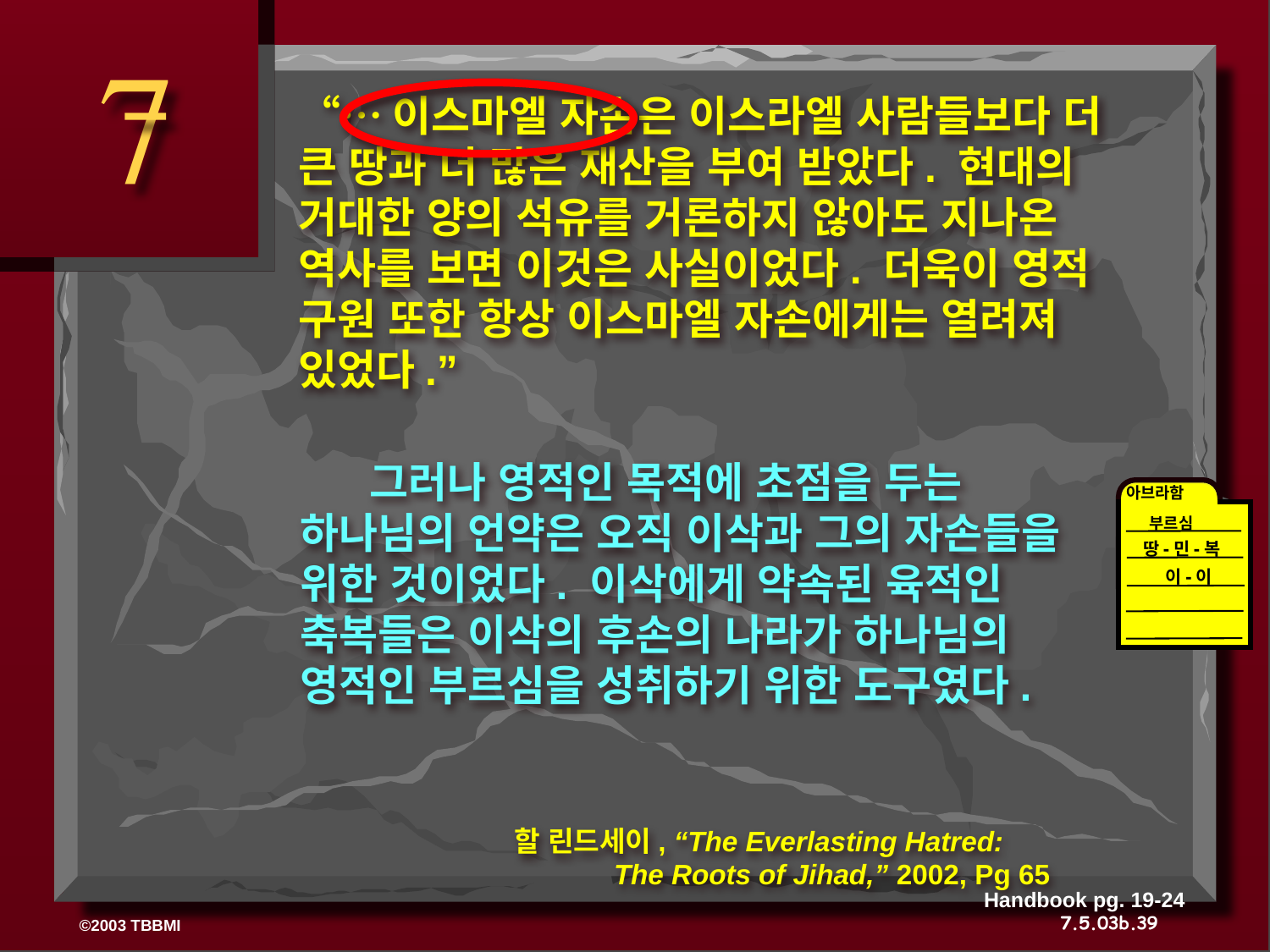

7

“…이스마엘 자손은 이스라엘 사람들보다 더 큰 땅과 더 많은 재산을 부여 받았다. 현대의 거대한 양의 석유를 거론하지 않아도 지나온 역사를 보면 이것은 사실이었다. 더욱이 영적 구원 또한 항상 이스마엘 자손에게는 열려져 있었다.”

     그러나 영적인 목적에 초점을 두는 하나님의 언약은 오직 이삭과 그의 자손들을 위한 것이었다. 이삭에게 약속된 육적인 축복들은 이삭의 후손의 나라가 하나님의 영적인 부르심을 성취하기 위한 도구였다.
아브라함

부르심

땅-민-복

이-이

할 린드세이, “The Everlasting Hatred: 		The Roots of Jihad,” 2002, Pg 65
Handbook pg. 19-24
39